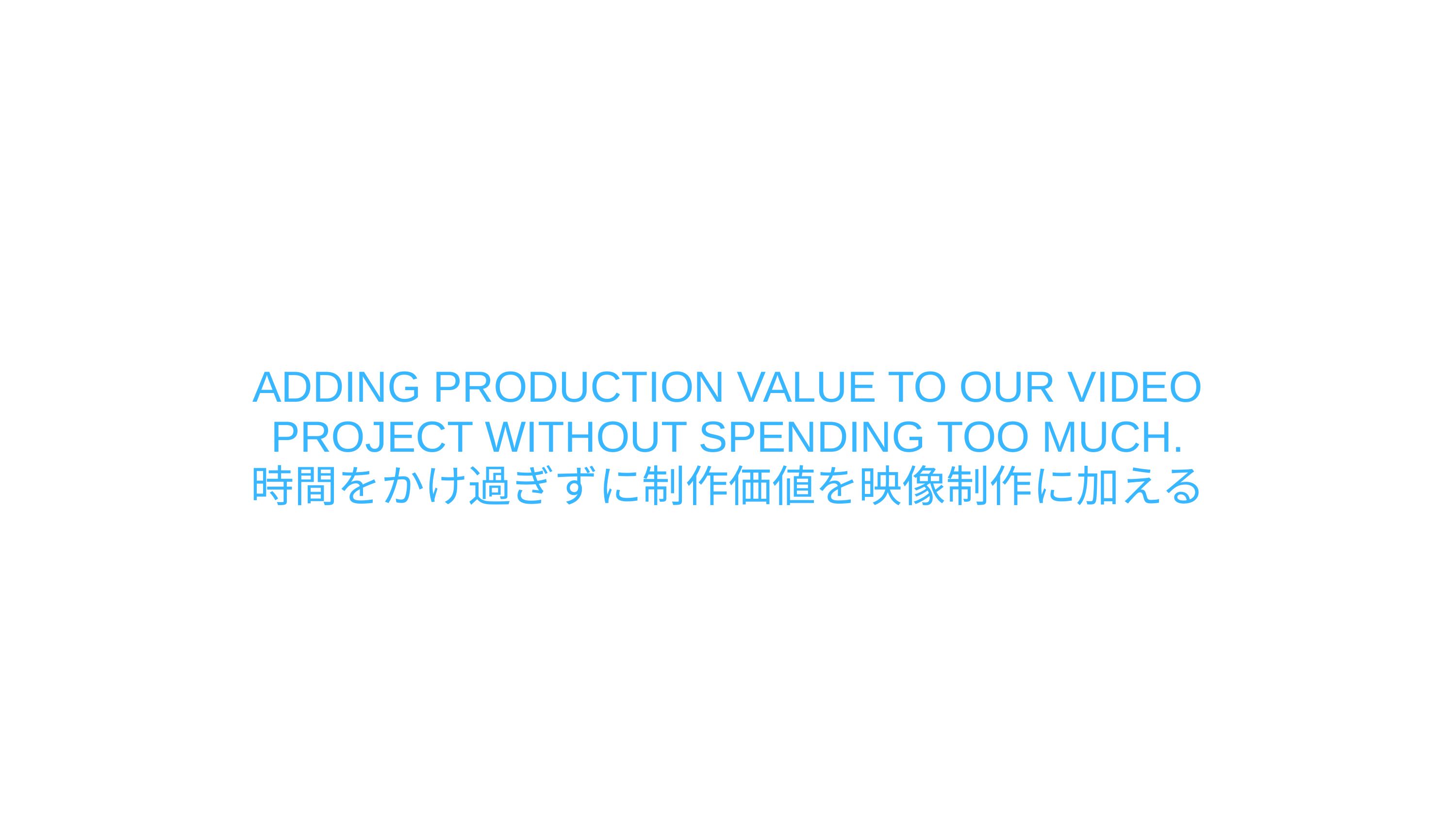

ADDING PRODUCTION VALUE TO OUR VIDEO PROJECT WITHOUT SPENDING TOO MUCH.
時間をかけ過ぎずに制作価値を映像制作に加える